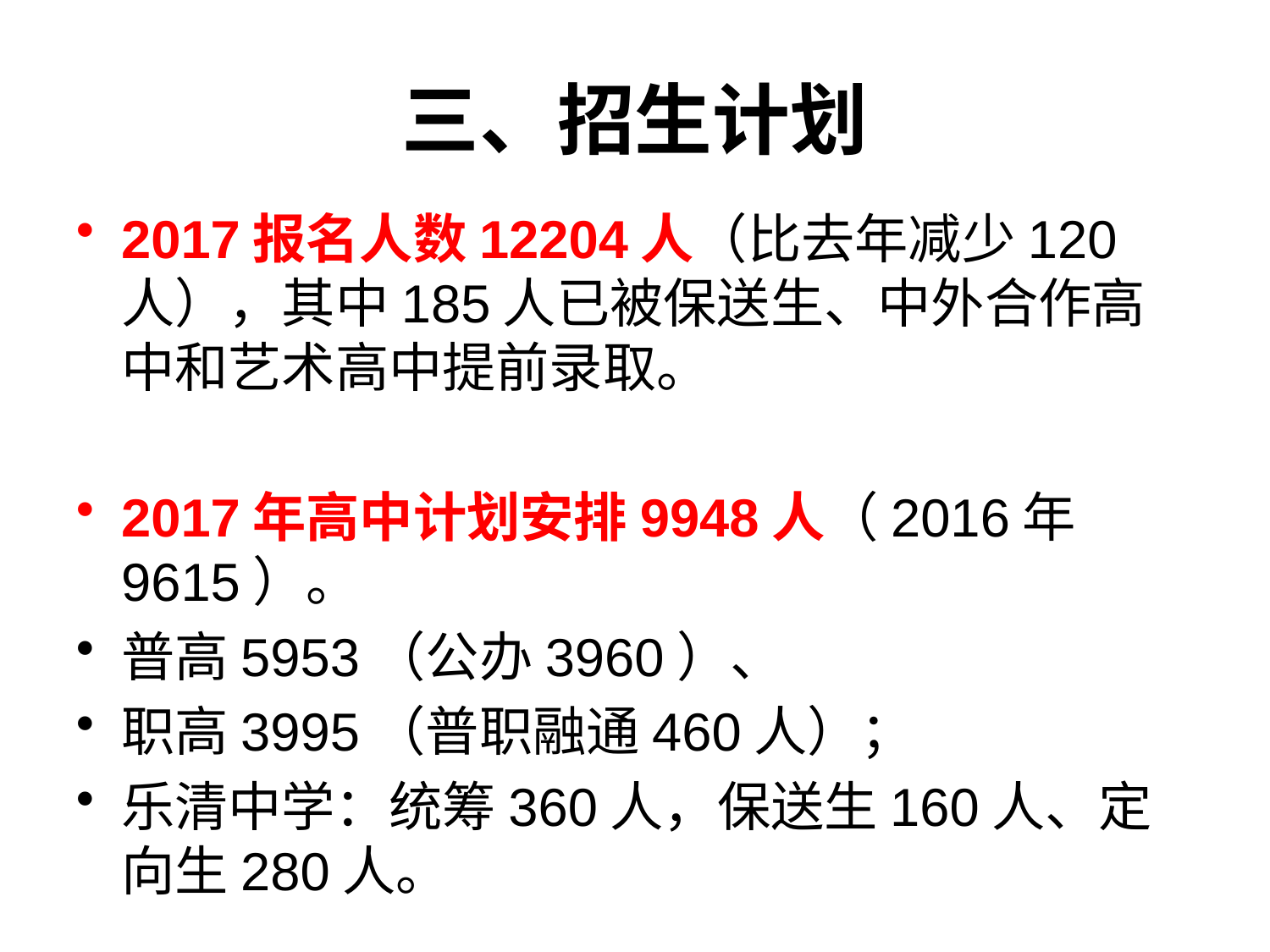

# 三、招生计划
2017报名人数12204人（比去年减少120人），其中185人已被保送生、中外合作高中和艺术高中提前录取。

2017年高中计划安排9948人（2016年9615）。
普高5953（公办3960）、
职高3995（普职融通460人）；
乐清中学：统筹360人，保送生160人、定向生280人。